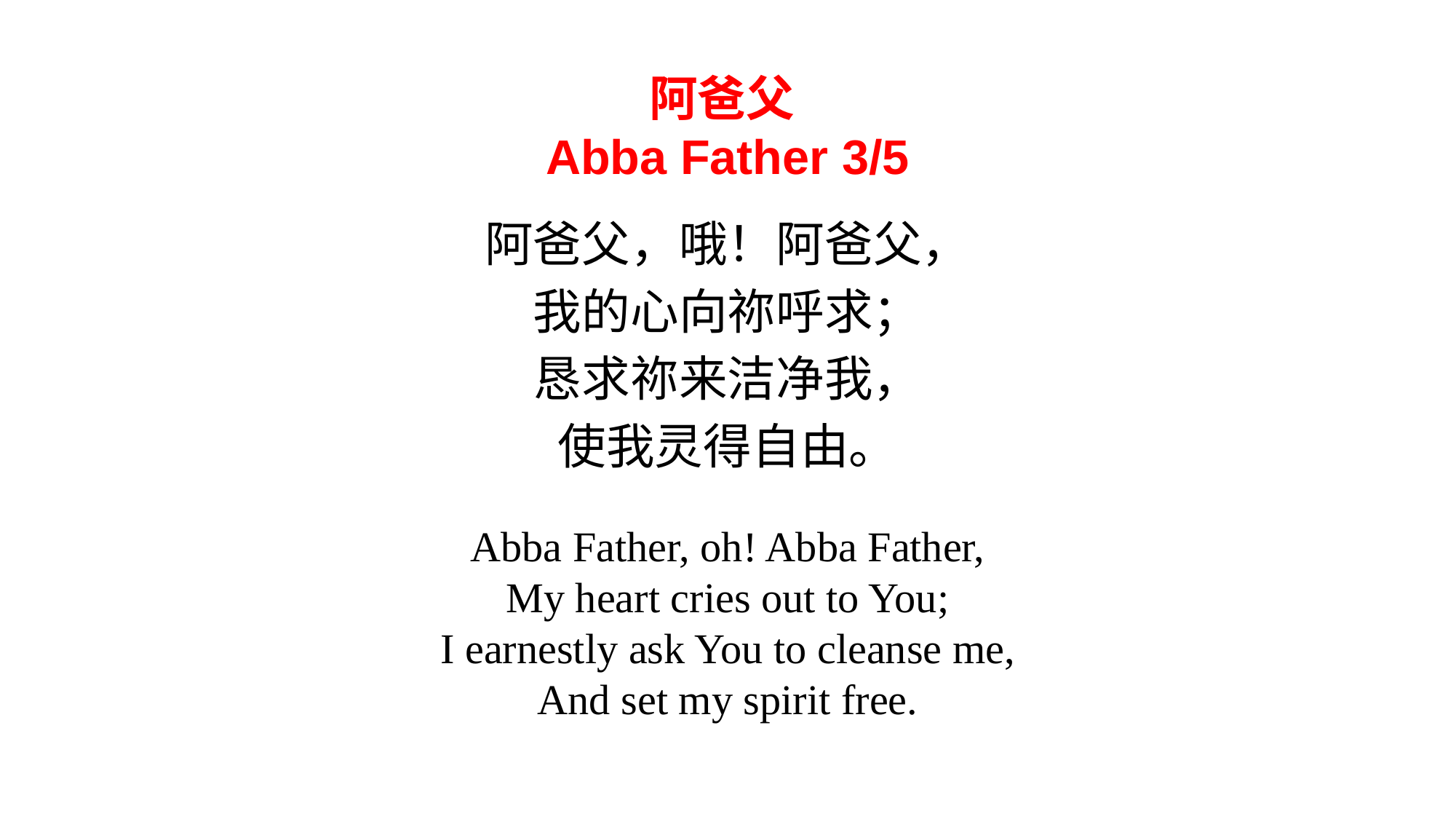

阿爸父
Abba Father 3/5
阿爸父，哦！阿爸父，
我的心向祢呼求；
恳求祢来洁净我，
使我灵得自由。

Abba Father, oh! Abba Father,
My heart cries out to You;
I earnestly ask You to cleanse me,
And set my spirit free.